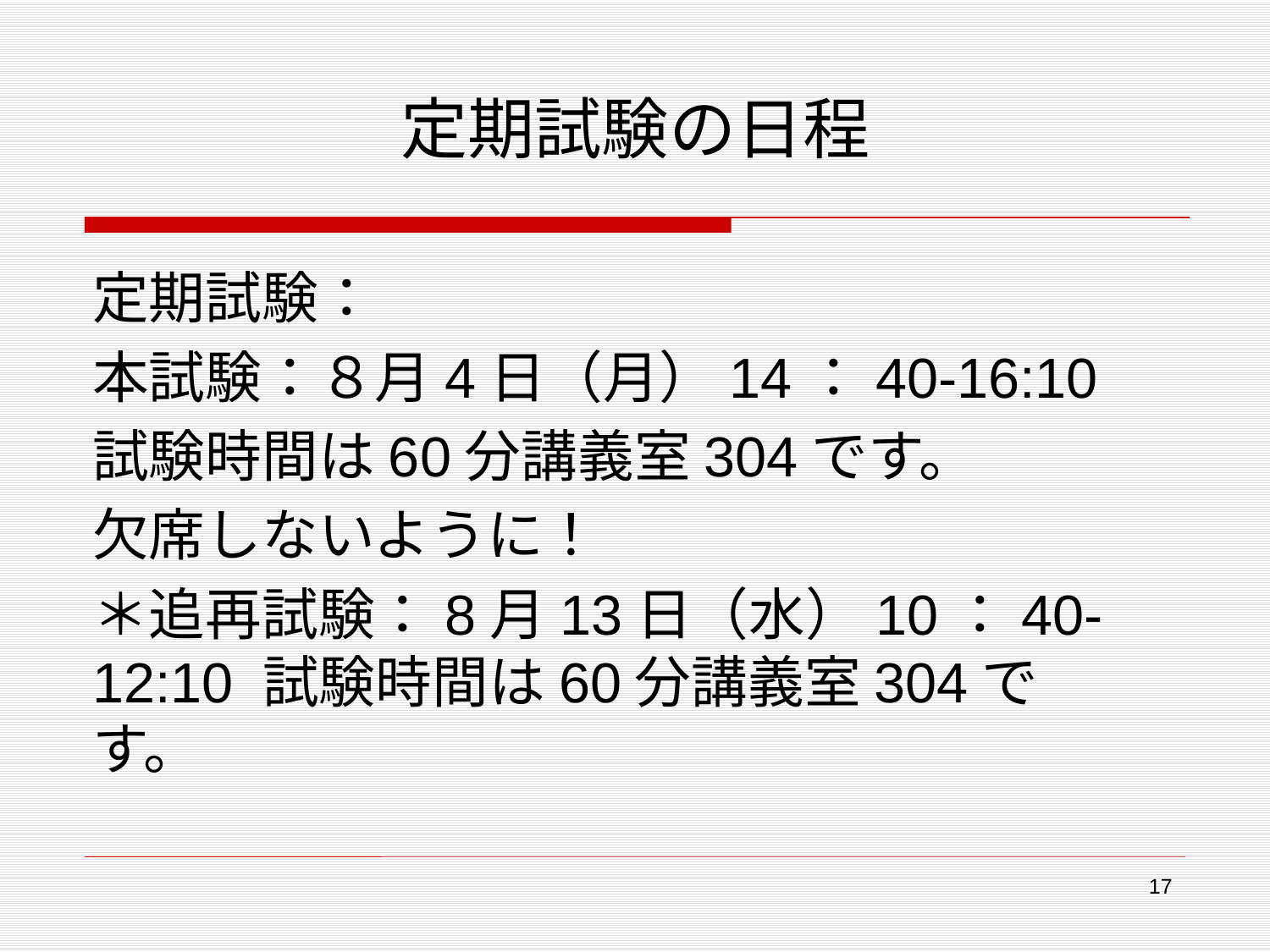

# 定期試験の日程
定期試験：
本試験：８月4日（月）14：40-16:10
試験時間は60分講義室304です。
欠席しないように！
＊追再試験：8月13日（水）10：40-12:10 試験時間は60分講義室304です。

17